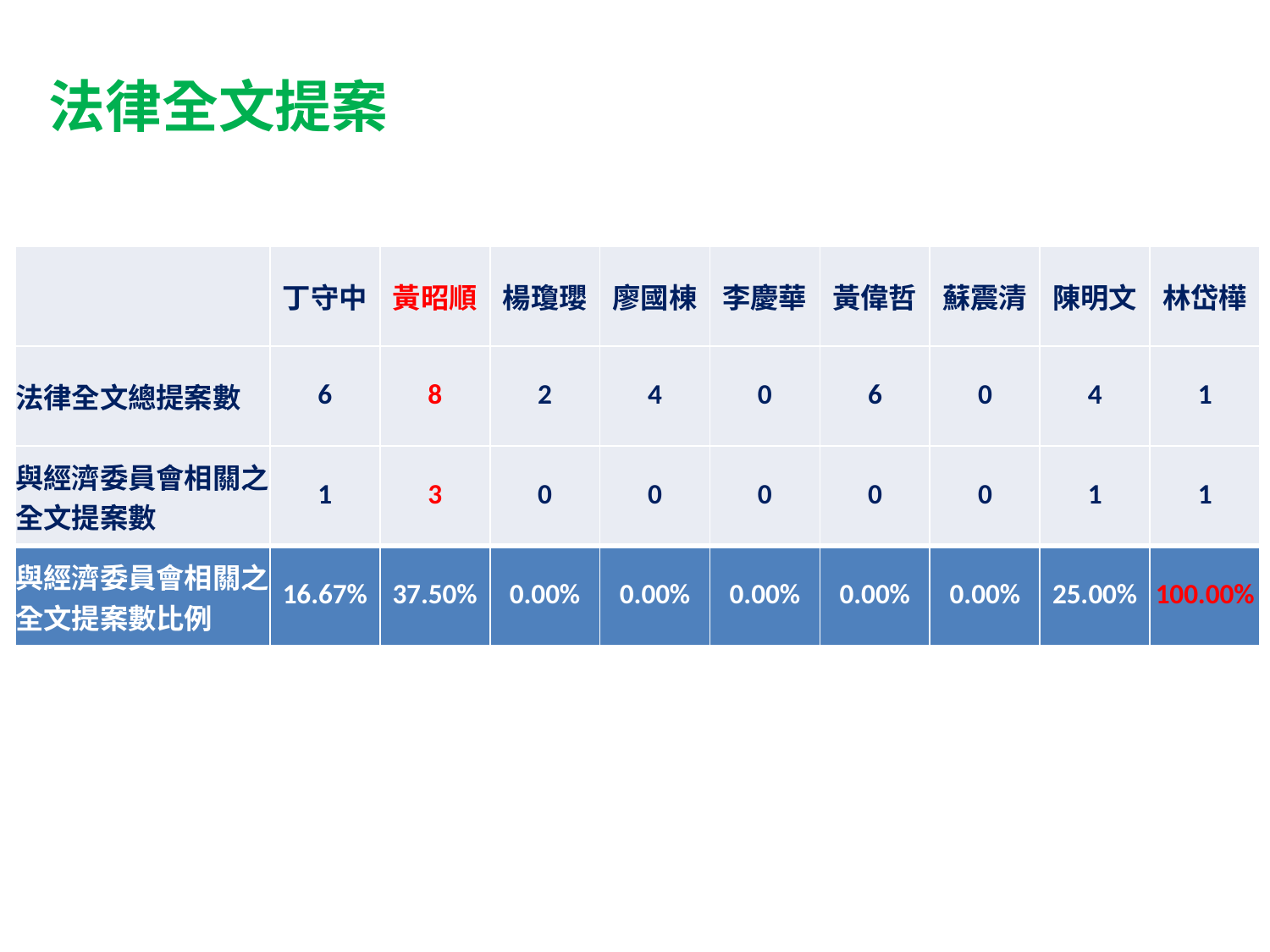

法律全文提案
|  | 丁守中 | 黃昭順 | 楊瓊瓔 | 廖國棟 | 李慶華 | 黃偉哲 | 蘇震清 | 陳明文 | 林岱樺 |
| --- | --- | --- | --- | --- | --- | --- | --- | --- | --- |
| 法律全文總提案數 | 6 | 8 | 2 | 4 | 0 | 6 | 0 | 4 | 1 |
| 與經濟委員會相關之全文提案數 | 1 | 3 | 0 | 0 | 0 | 0 | 0 | 1 | 1 |
| 與經濟委員會相關之全文提案數比例 | 16.67% | 37.50% | 0.00% | 0.00% | 0.00% | 0.00% | 0.00% | 25.00% | 100.00% |